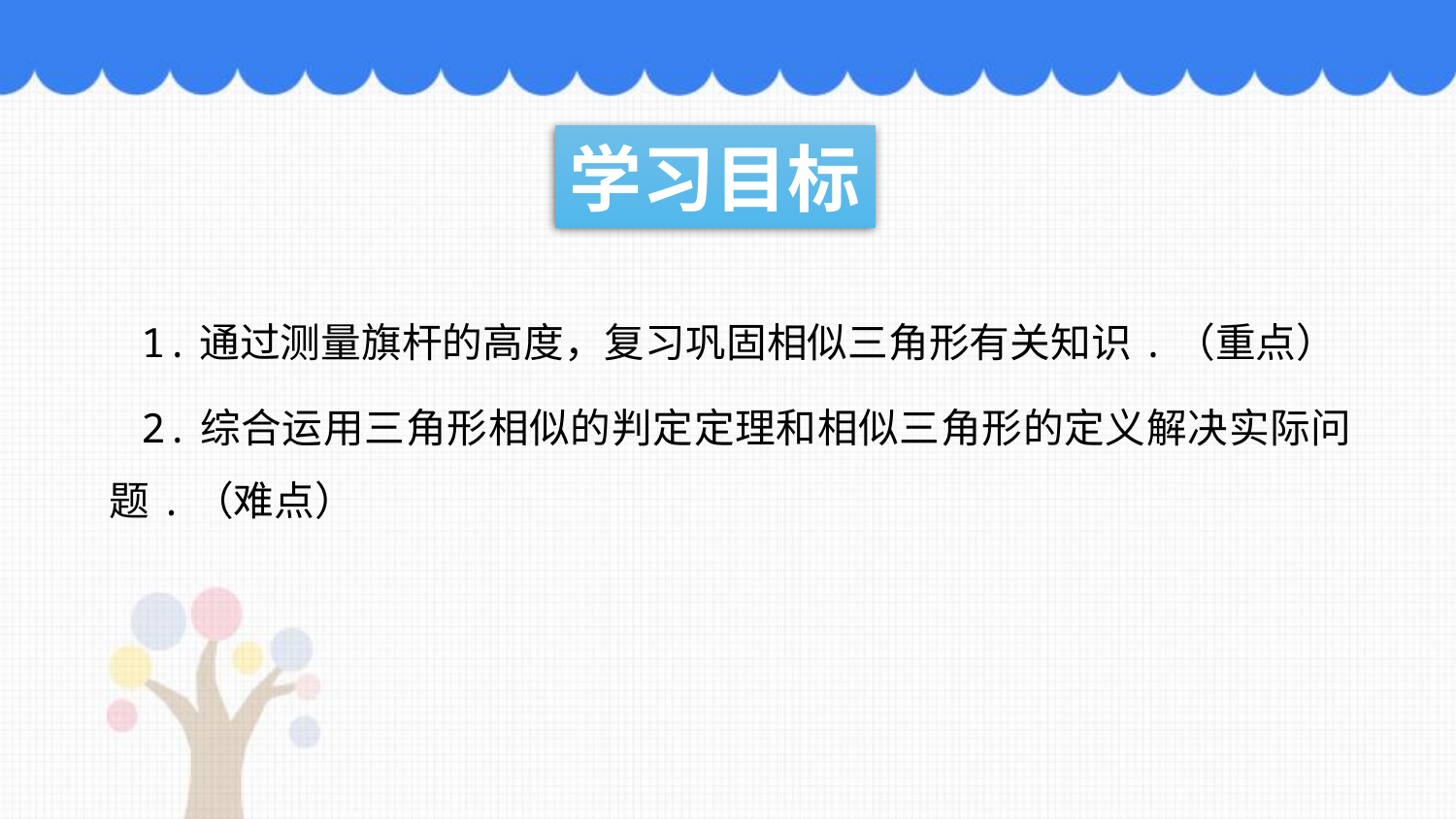

学习目标
1.通过测量旗杆的高度，复习巩固相似三角形有关知识.（重点）
2.综合运用三角形相似的判定定理和相似三角形的定义解决实际问题.（难点）